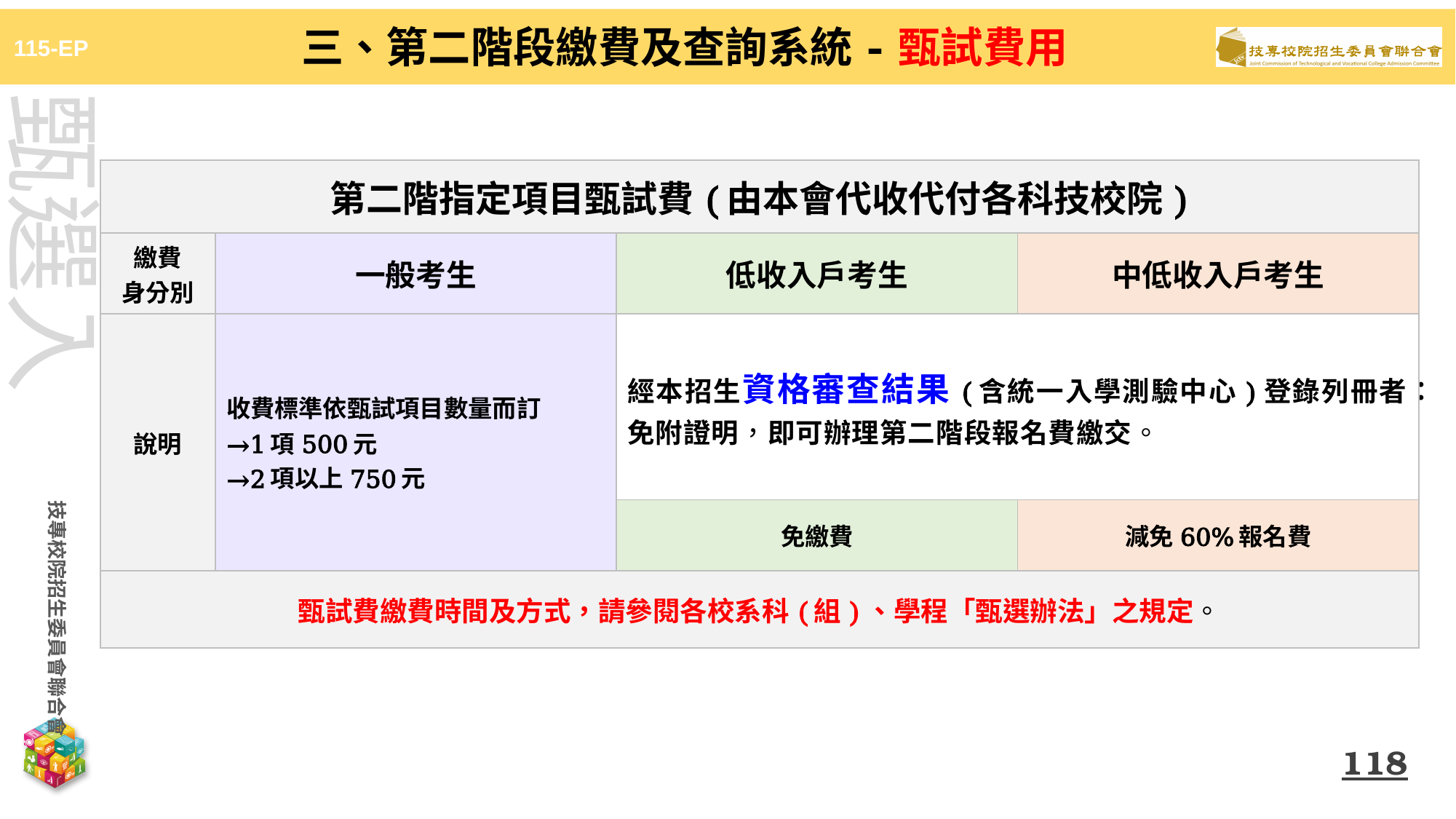

三、第二階段繳費及查詢系統-甄試費用
| 第二階指定項目甄試費(由本會代收代付各科技校院) |  |  |  |
| --- | --- | --- | --- |
| 繳費 身分別 | 一般考生 | 低收入戶考生 | 中低收入戶考生 |
| 說明 | 收費標準依甄試項目數量而訂 →1項500元 →2項以上750元 | 經本招生資格審查結果(含統一入學測驗中心)登錄列冊者： 免附證明，即可辦理第二階段報名費繳交。 |  |
|  |  | 免繳費 | 減免60%報名費 |
| 甄試費繳費時間及方式，請參閱各校系科(組)、學程「甄選辦法」之規定。 |  |  |  |